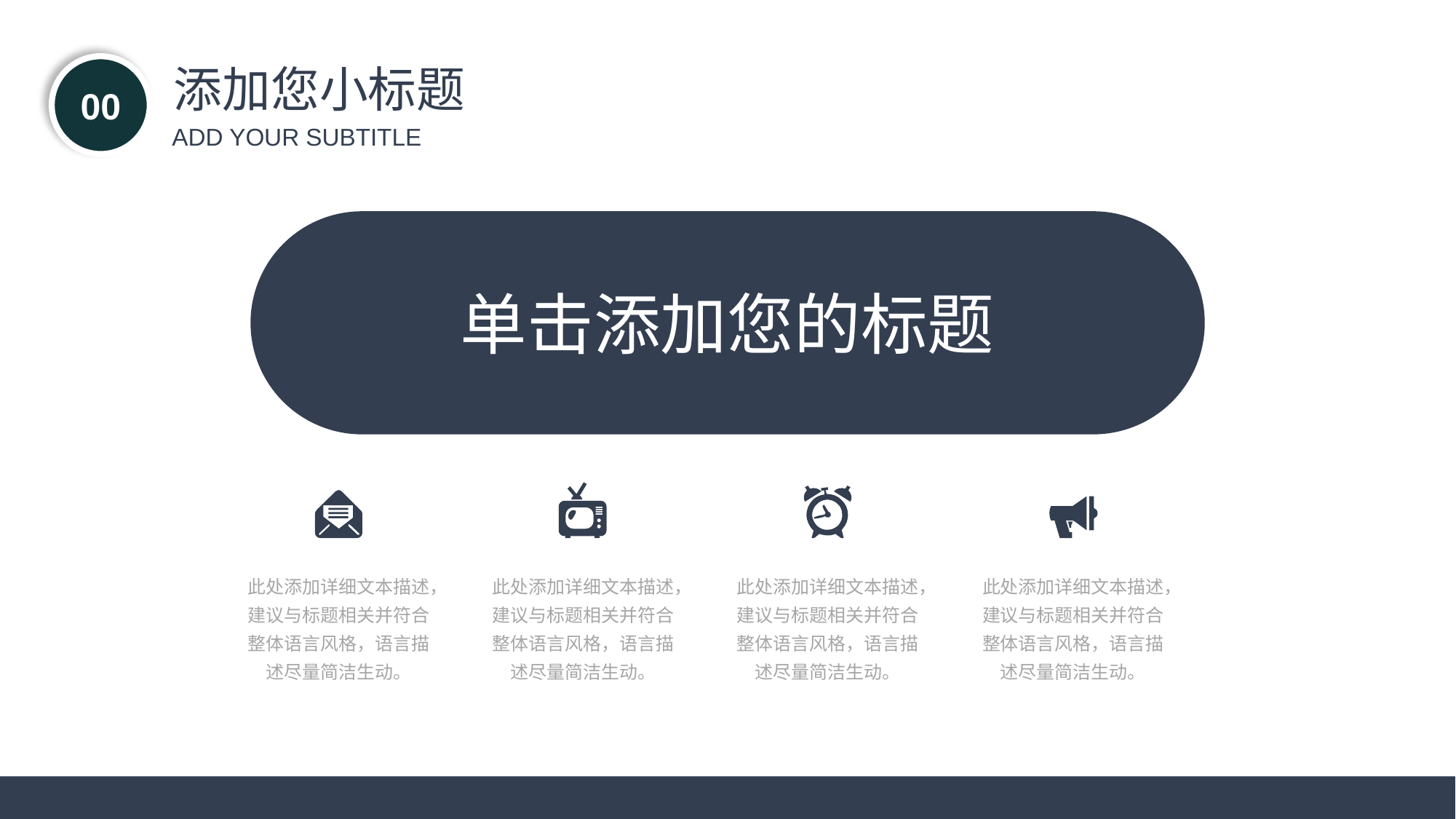

添加您小标题
00
ADD YOUR SUBTITLE

单击添加您的标题

此处添加详细文本描述，建议与标题相关并符合整体语言风格，语言描述尽量简洁生动。
此处添加详细文本描述，建议与标题相关并符合整体语言风格，语言描述尽量简洁生动。
此处添加详细文本描述，建议与标题相关并符合整体语言风格，语言描述尽量简洁生动。
此处添加详细文本描述，建议与标题相关并符合整体语言风格，语言描述尽量简洁生动。